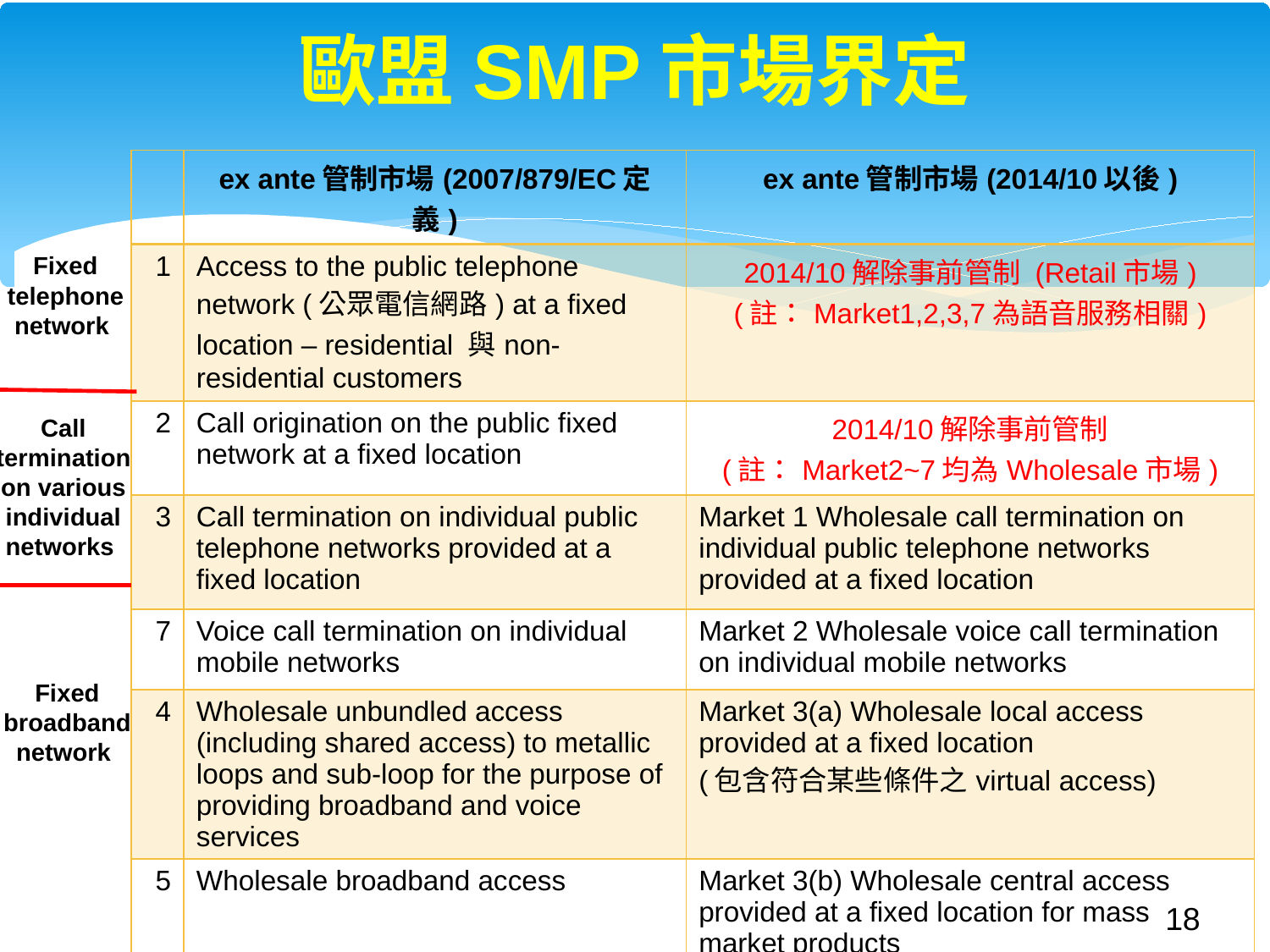

# 歐盟SMP市場界定
|  | ex ante管制市場(2007/879/EC定義) | ex ante管制市場(2014/10以後) |
| --- | --- | --- |
| 1 | Access to the public telephone network (公眾電信網路) at a fixed location – residential 與non-residential customers | 2014/10解除事前管制 (Retail市場) (註：Market1,2,3,7為語音服務相關) |
| 2 | Call origination on the public fixed network at a fixed location | 2014/10解除事前管制 (註：Market2~7均為Wholesale市場) |
| 3 | Call termination on individual public telephone networks provided at a fixed location | Market 1 Wholesale call termination on individual public telephone networks provided at a fixed location |
| 7 | Voice call termination on individual mobile networks | Market 2 Wholesale voice call termination on individual mobile networks |
| 4 | Wholesale unbundled access (including shared access) to metallic loops and sub-loop for the purpose of providing broadband and voice services | Market 3(a) Wholesale local access provided at a fixed location (包含符合某些條件之virtual access) |
| 5 | Wholesale broadband access | Market 3(b) Wholesale central access provided at a fixed location for mass market products |
| 6 | Wholesale terminating segment of leased lines | Market 4 Wholesale high-quality access provided at a fixed location |
Fixed telephone network
Call termination on various individual networks
Fixed broadband network